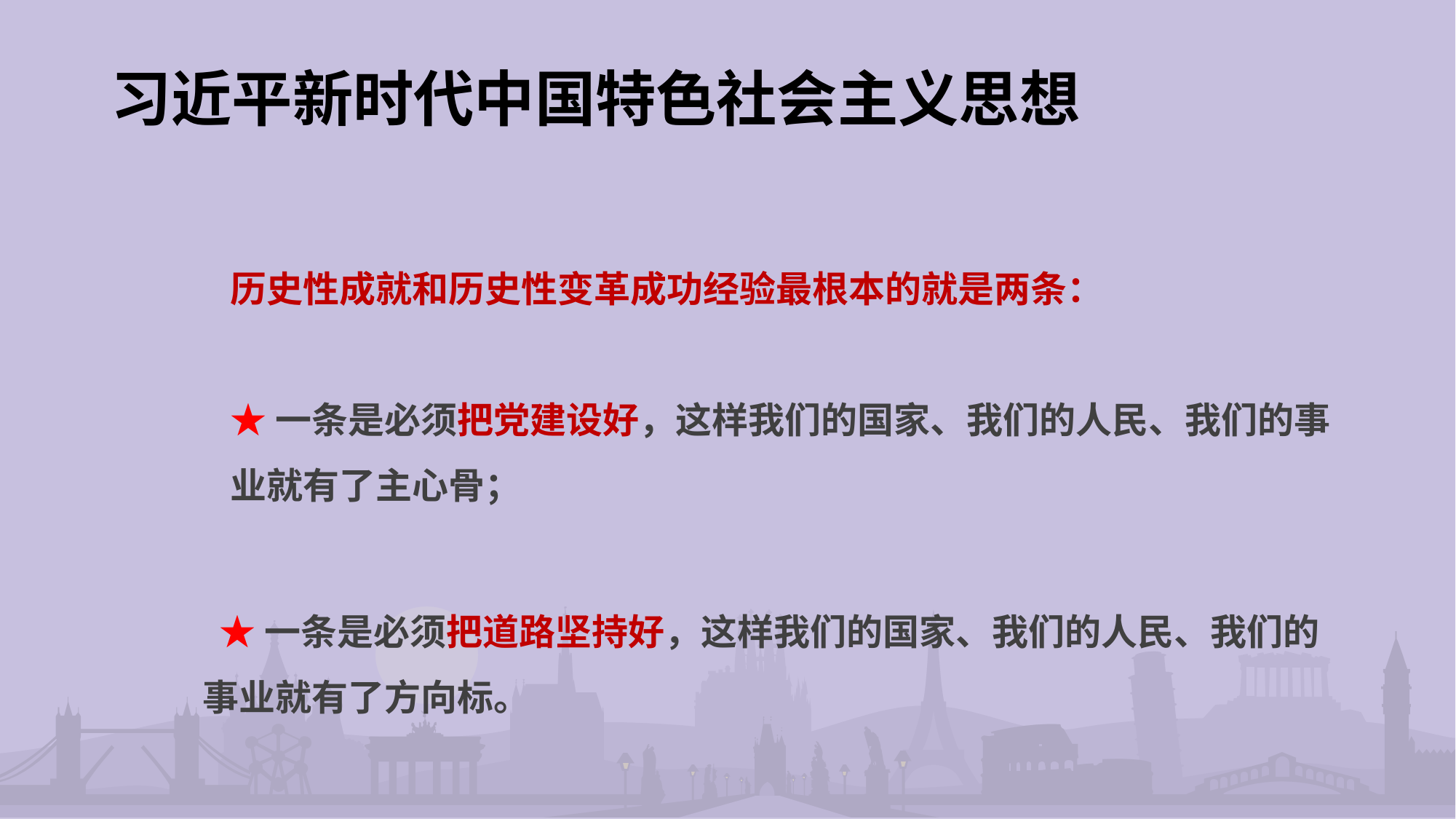

# 习近平新时代中国特色社会主义思想
历史性成就和历史性变革成功经验最根本的就是两条：

★一条是必须把党建设好，这样我们的国家、我们的人民、我们的事业就有了主心骨；

  ★一条是必须把道路坚持好，这样我们的国家、我们的人民、我们的事业就有了方向标。